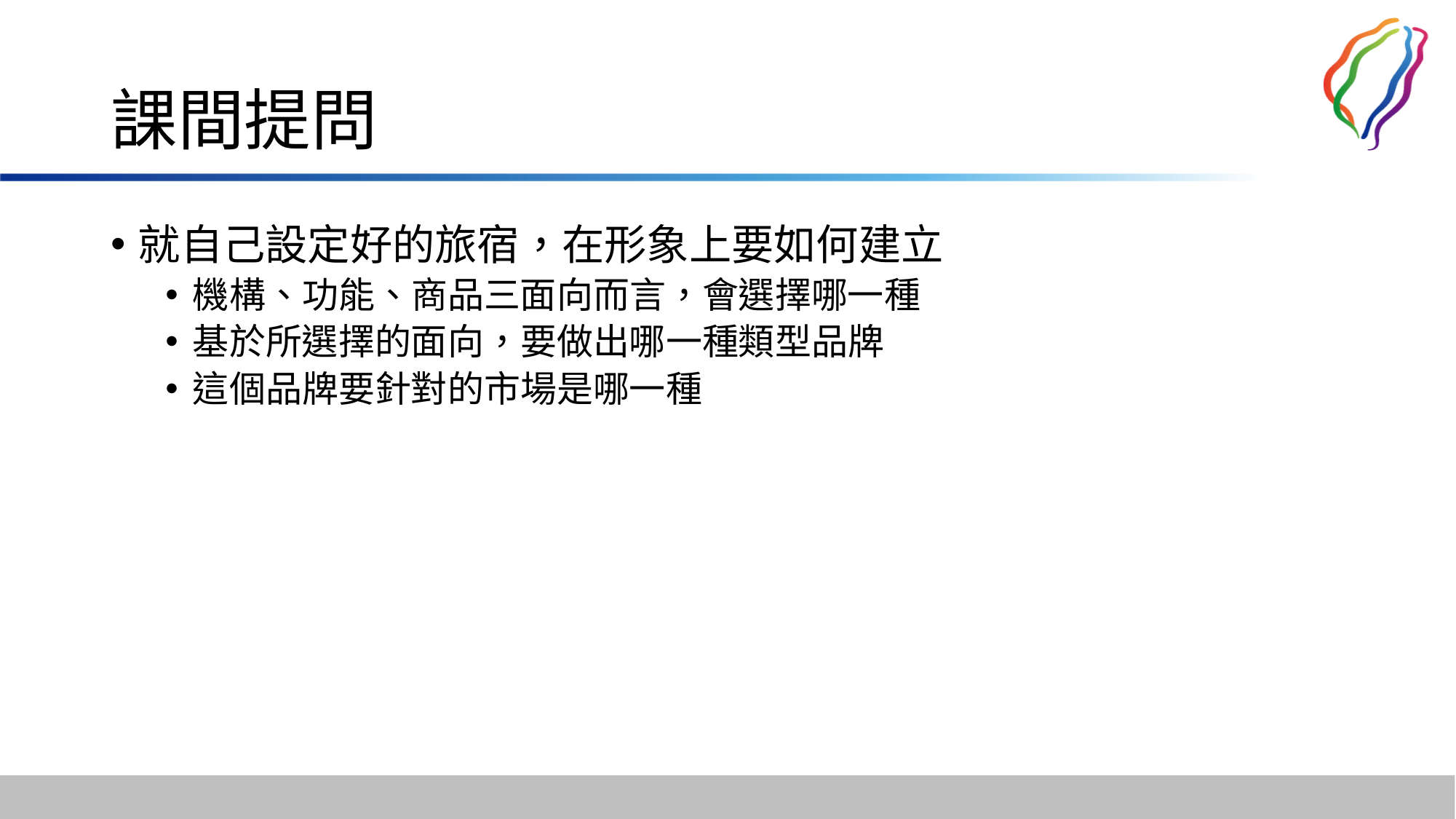

# 課間提問
就自己設定好的旅宿，在形象上要如何建立
機構、功能、商品三面向而言，會選擇哪一種
基於所選擇的面向，要做出哪一種類型品牌
這個品牌要針對的市場是哪一種